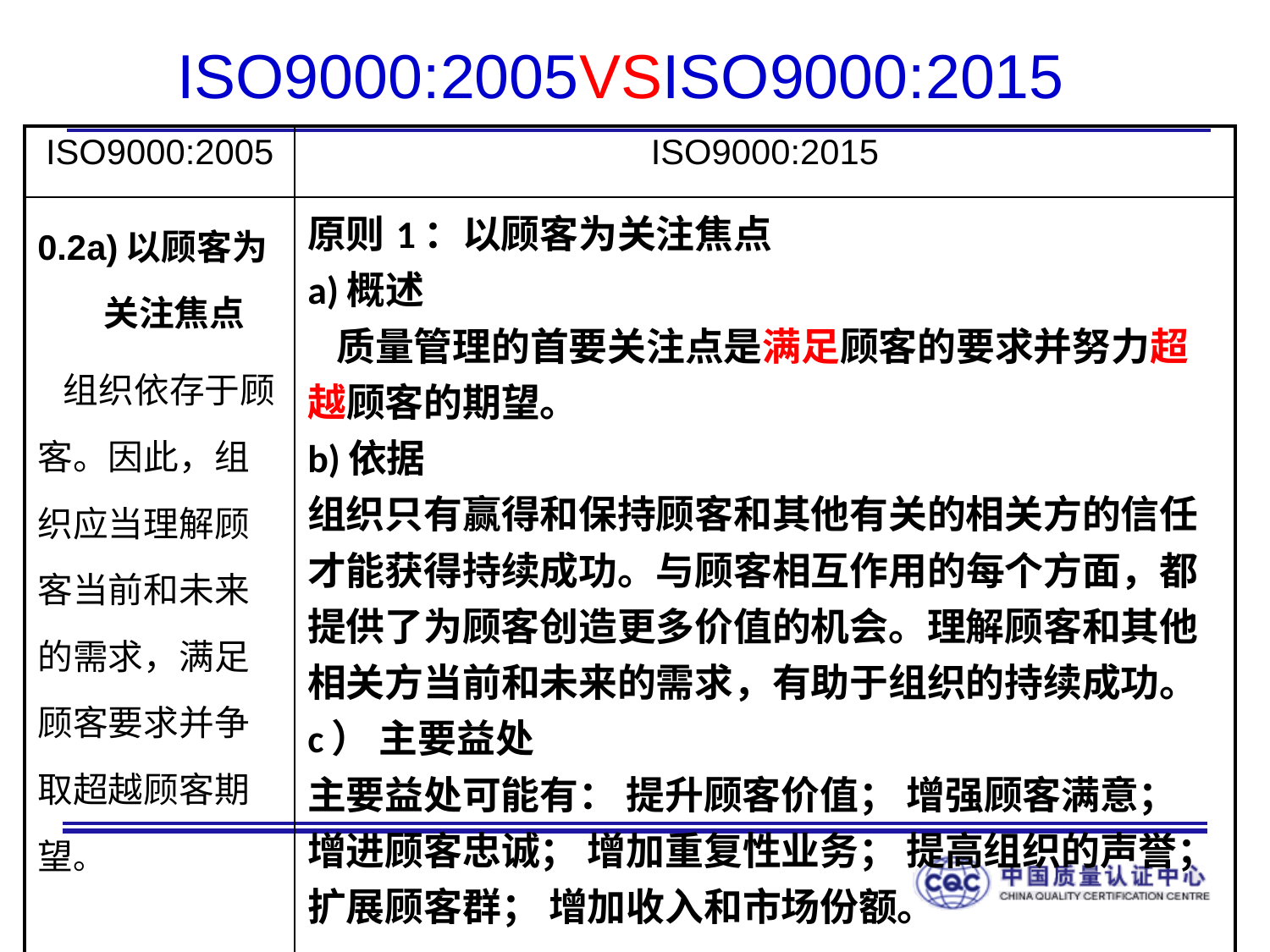

# ISO9000:2005VSISO9000:2015
| ISO9000:2005 | ISO9000:2015 |
| --- | --- |
| 0.2a)以顾客为关注焦点 组织依存于顾客。因此，组织应当理解顾客当前和未来的需求，满足顾客要求并争取超越顾客期望。 | 原则1：以顾客为关注焦点 a)概述 质量管理的首要关注点是满足顾客的要求并努力超越顾客的期望。 b)依据 组织只有赢得和保持顾客和其他有关的相关方的信任才能获得持续成功。与顾客相互作用的每个方面，都提供了为顾客创造更多价值的机会。理解顾客和其他相关方当前和未来的需求，有助于组织的持续成功。 c） 主要益处 主要益处可能有： 提升顾客价值； 增强顾客满意； 增进顾客忠诚； 增加重复性业务； 提高组织的声誉； 扩展顾客群； 增加收入和市场份额。 |